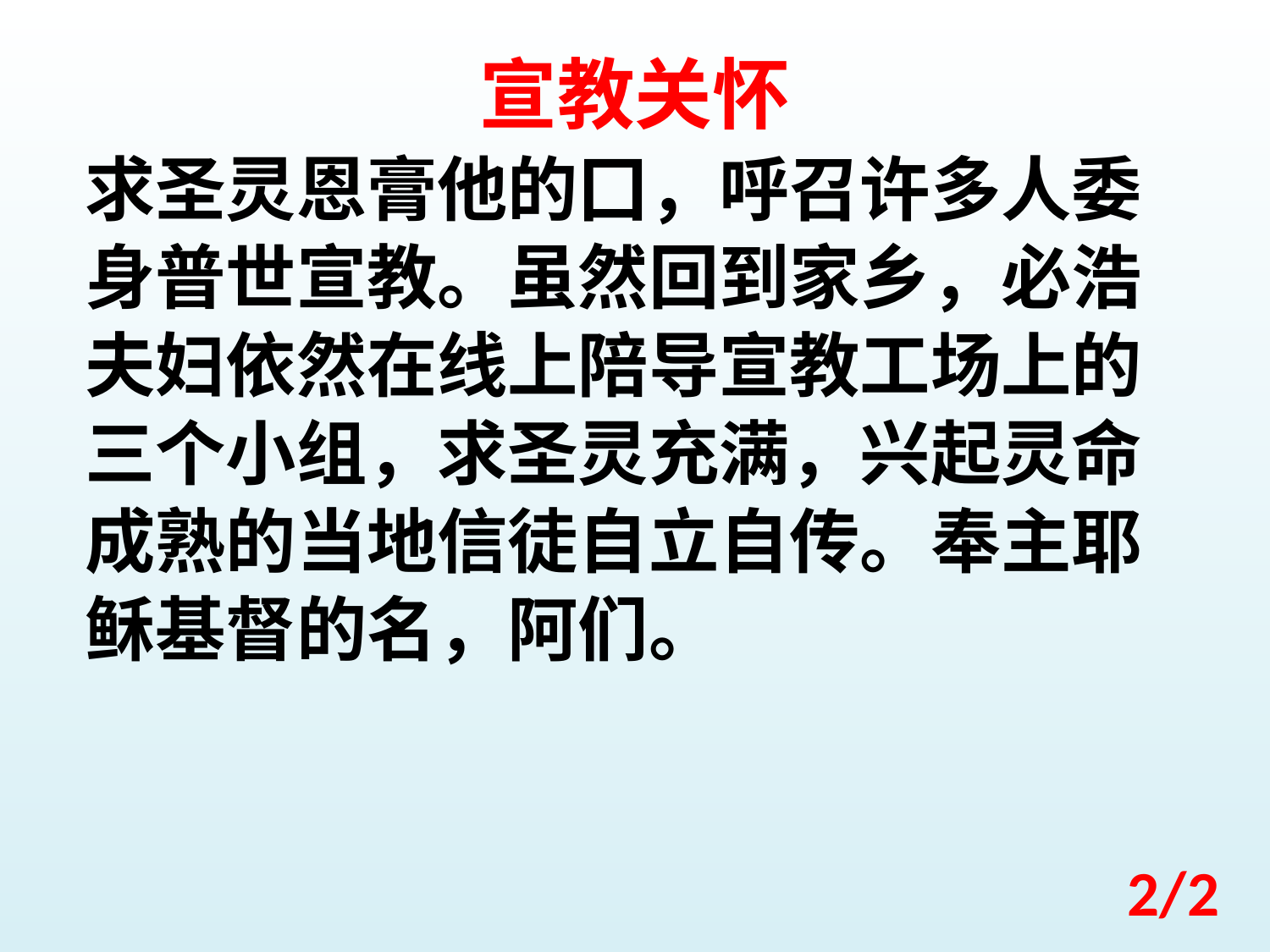

宣教关怀
求圣灵恩膏他的囗，呼召许多人委身普世宣教。虽然回到家乡，必浩夫妇依然在线上陪导宣教工场上的三个小组，求圣灵充满，兴起灵命成熟的当地信徒自立自传。奉主耶稣基督的名，阿们。
2/2